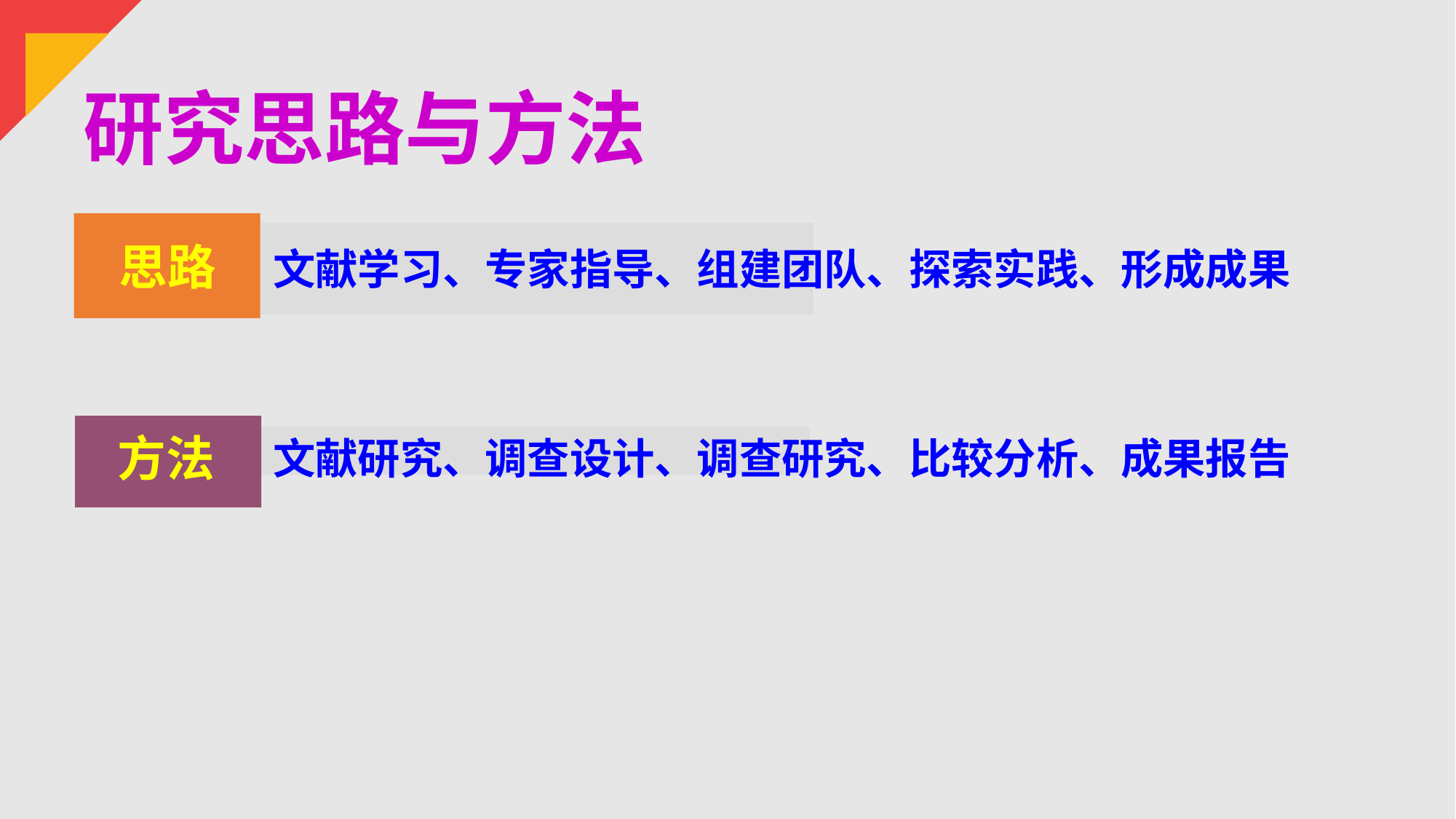

研究思路与方法

思路
文献学习、专家指导、组建团队、探索实践、形成成果

文献研究、调查设计、调查研究、比较分析、成果报告
方法